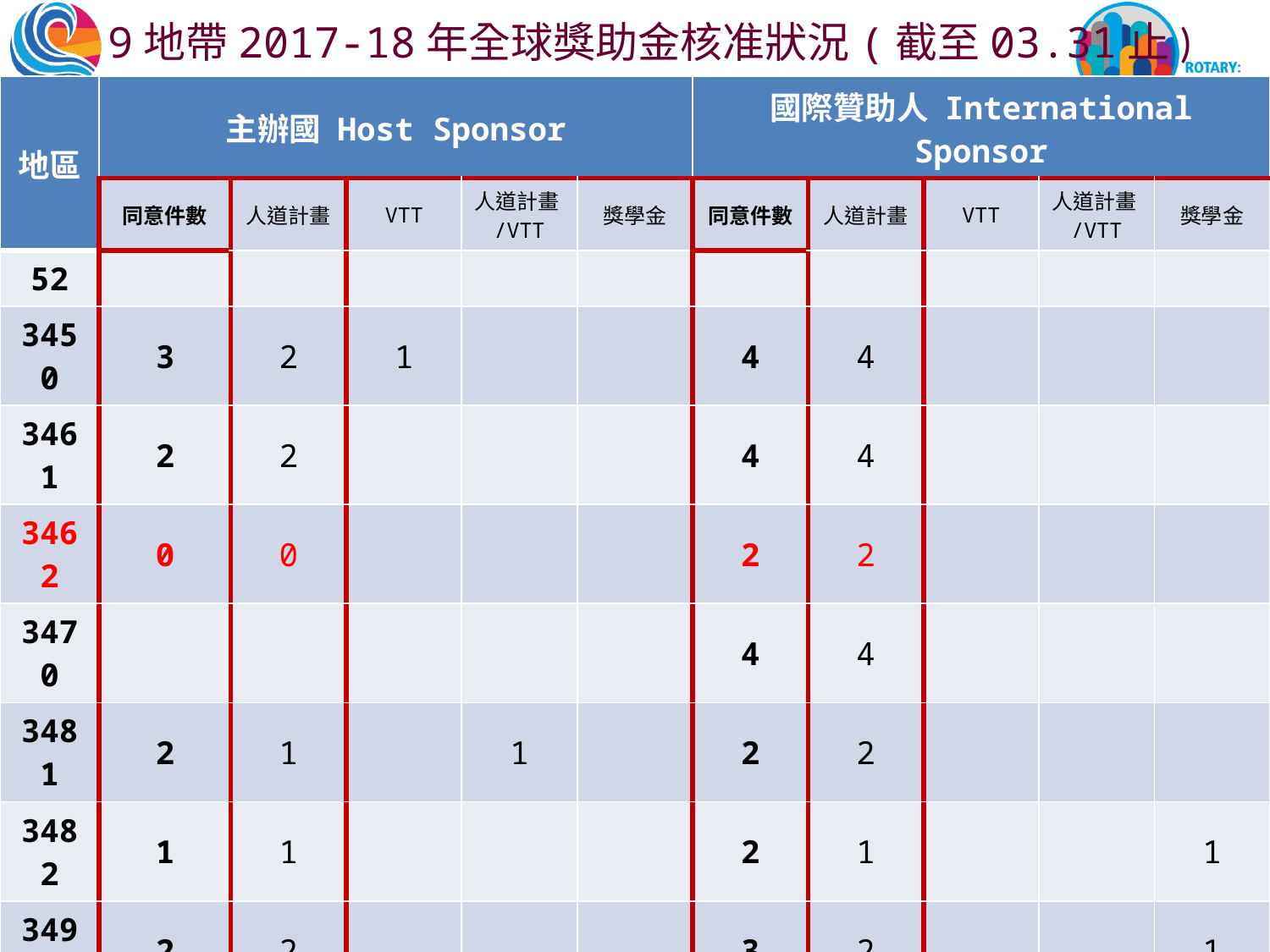

9地帶2017-18年全球獎助金核准狀況(截至03.31止)
| 地區 | 主辦國 Host Sponsor |  |  |  |  | 國際贊助人 International Sponsor |  |  |  |  |
| --- | --- | --- | --- | --- | --- | --- | --- | --- | --- | --- |
|  | 同意件數 | 人道計畫 | VTT | 人道計畫/VTT | 獎學金 | 同意件數 | 人道計畫 | VTT | 人道計畫/VTT | 獎學金 |
| 52 |  |  |  |  |  |  |  |  |  |  |
| 3450 | 3 | 2 | 1 |  |  | 4 | 4 |  |  |  |
| 3461 | 2 | 2 |  |  |  | 4 | 4 |  |  |  |
| 3462 | 0 | 0 |  |  |  | 2 | 2 |  |  |  |
| 3470 |  |  |  |  |  | 4 | 4 |  |  |  |
| 3481 | 2 | 1 |  | 1 |  | 2 | 2 |  |  |  |
| 3482 | 1 | 1 |  |  |  | 2 | 1 |  |  | 1 |
| 3490 | 2 | 2 |  |  |  | 3 | 2 |  |  | 1 |
| 3501 | 1 | 1 |  |  |  | 2 | 2 |  |  |  |
| 3502 | 1 | 1 |  |  |  | 2 | 2 |  |  |  |
| 3510 | 1 | 1 |  |  |  |  |  |  |  |  |
| 3521 | 1 | 1 |  |  |  | 1 |  | 1 |  |  |
| 3522 | 3 | 3 |  |  |  | 4 | 4 |  |  |  |
| 3523 |  |  |  |  |  | 3 | 2 |  |  | 1 |
| 總計 | 17 | 14 | 1 | 1 |  | 33 | 26 | 1 |  | 3 |
#